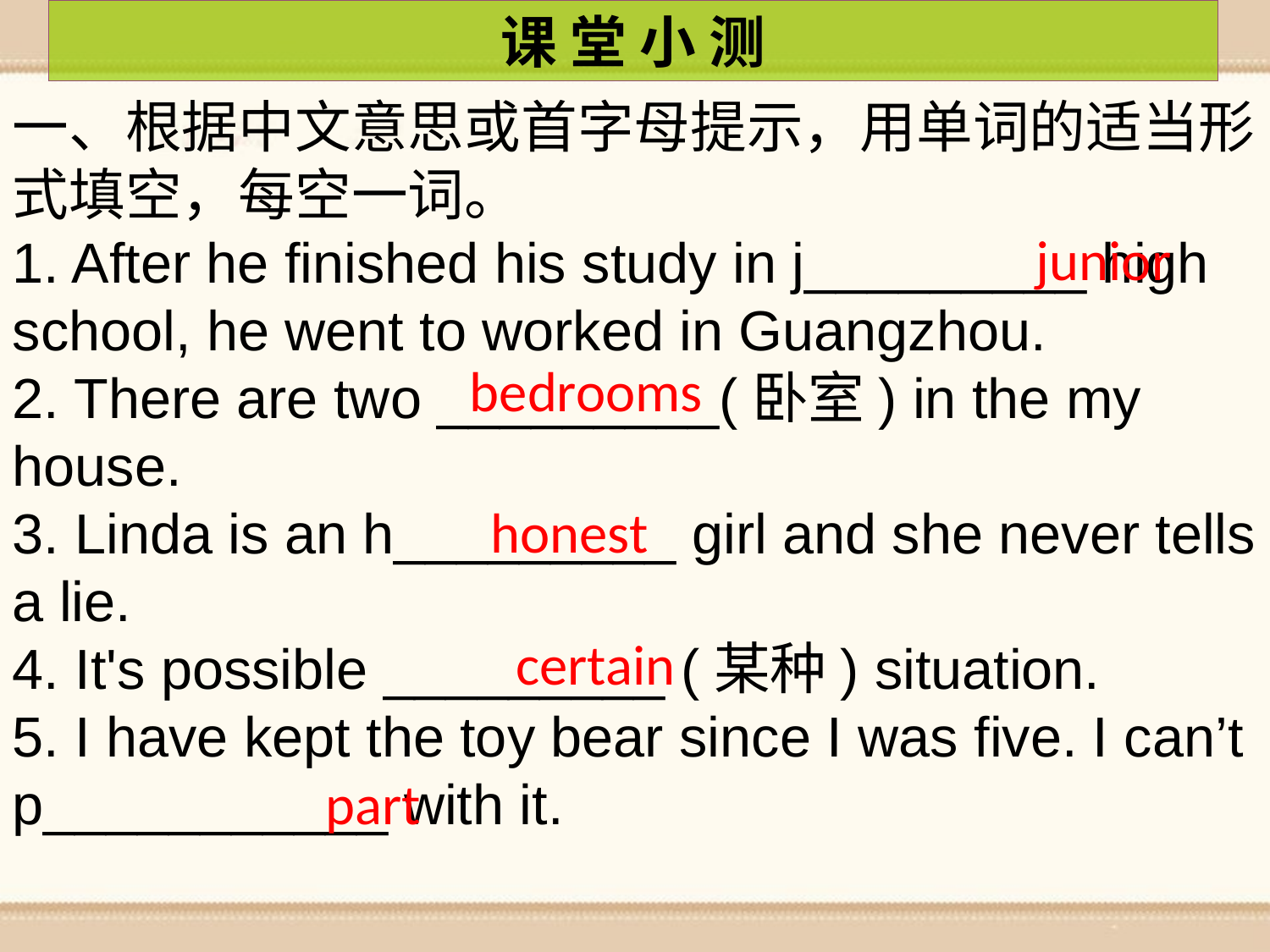

课 堂 小 测
一、根据中文意思或首字母提示，用单词的适当形式填空，每空一词。
1. After he finished his study in j_________ high school, he went to worked in Guangzhou.
2. There are two _________(卧室) in the my house.
3. Linda is an h_________ girl and she never tells a lie.
4. It's possible _________ (某种) situation.
5. I have kept the toy bear since I was five. I can’t p___________ with it.
 junior
bedrooms
honest
 certain
part